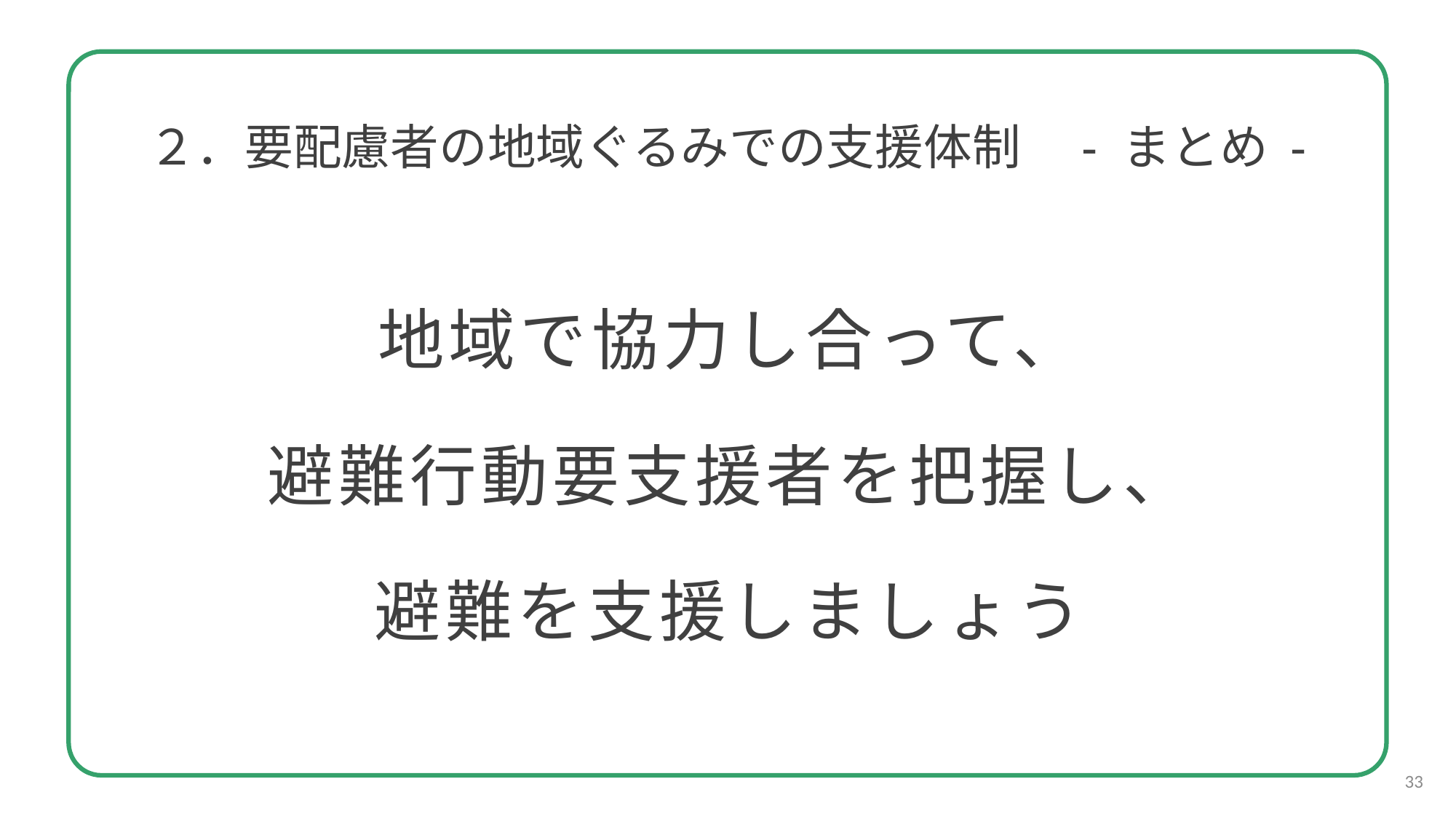

２．要配慮者の地域ぐるみでの支援体制　- まとめ -
地域で協力し合って、
避難行動要支援者を把握し、
避難を支援しましょう
33